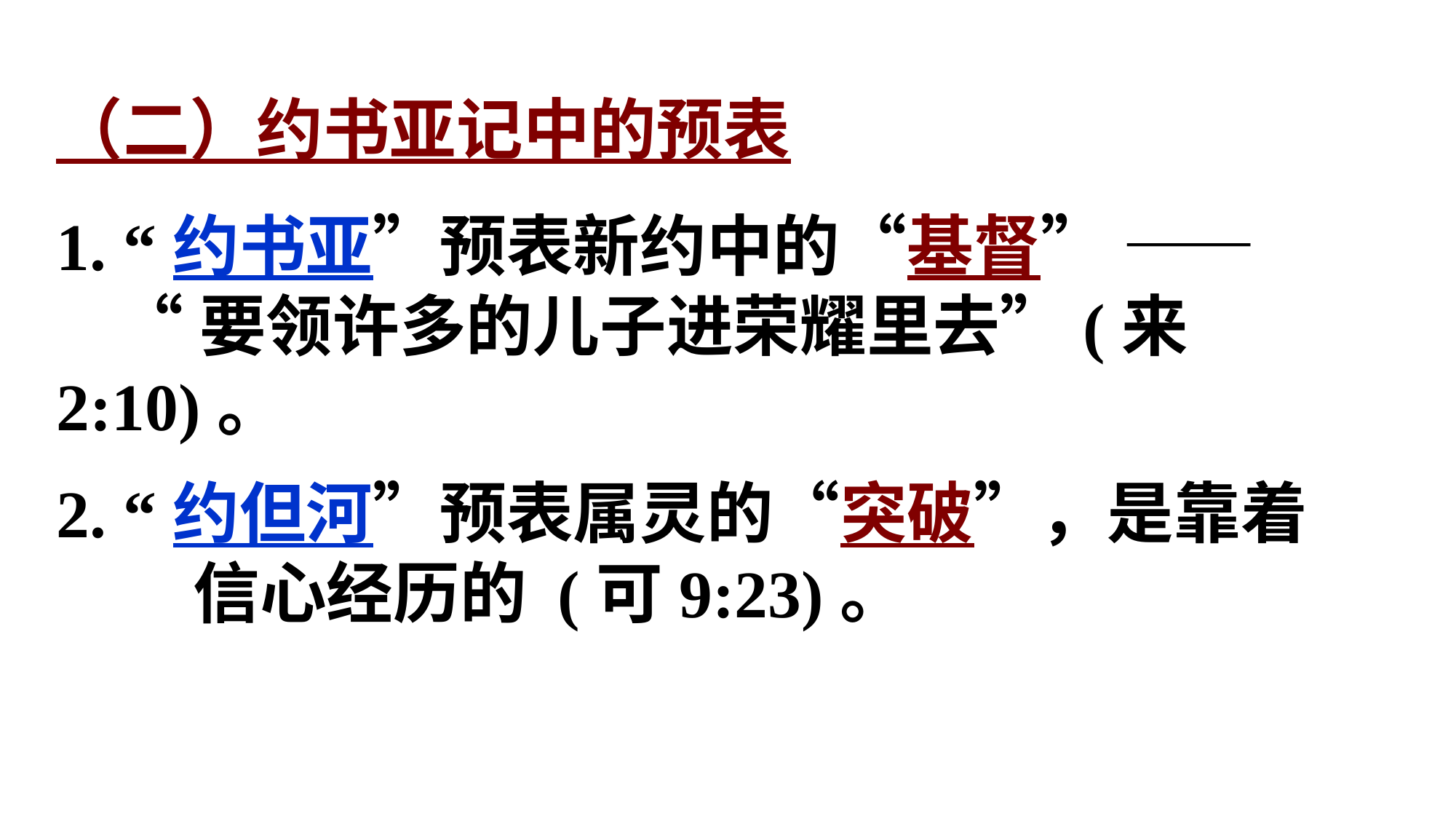

（二）约书亚记中的预表
1. “约书亚”预表新约中的“基督” ——
    “要领许多的儿子进荣耀里去”(来2:10)。
2. “约但河”预表属灵的“突破”，是靠着
        信心经历的 (可9:23)。